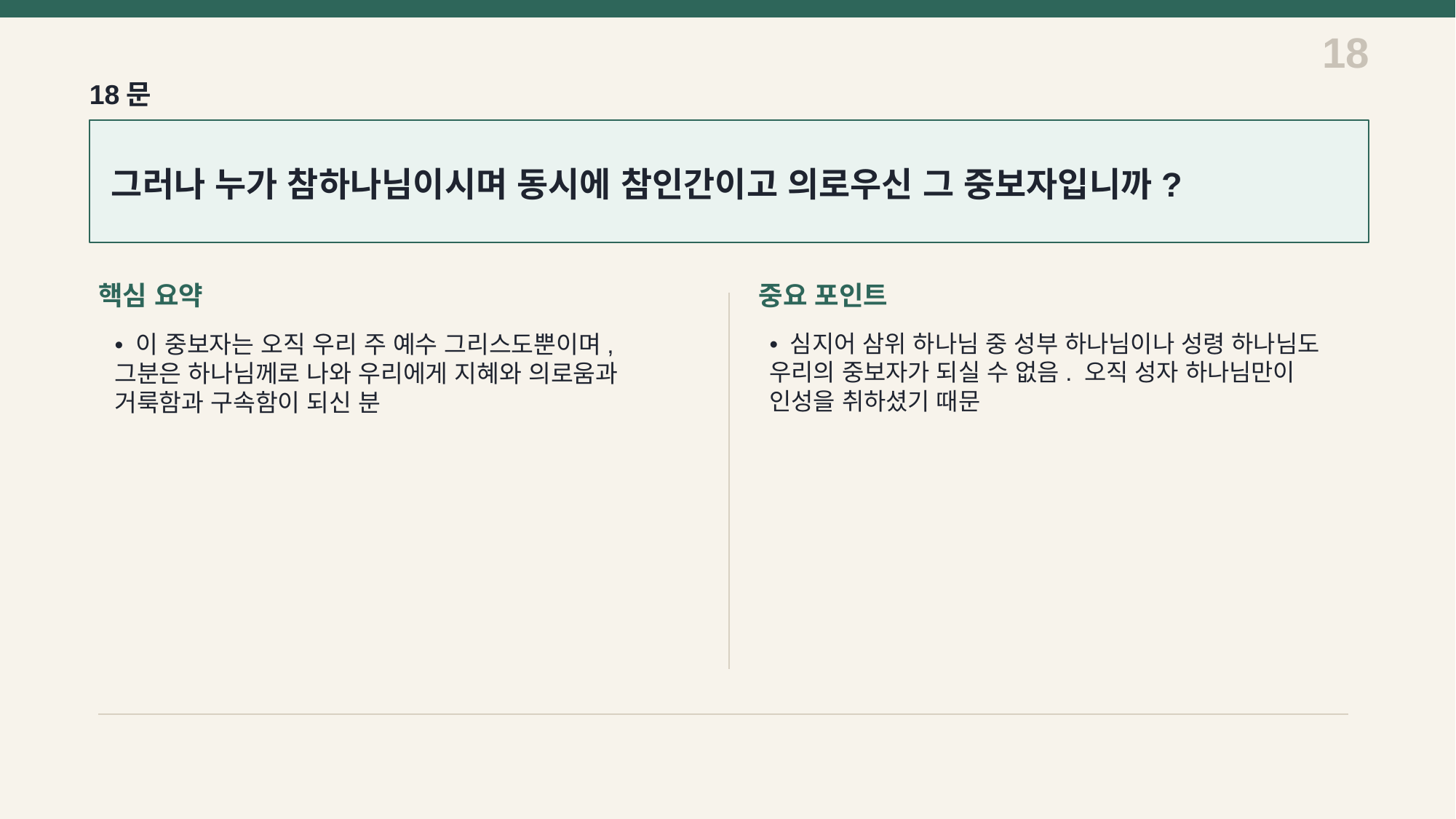

18
18문

그러나 누가 참하나님이시며 동시에 참인간이고 의로우신 그 중보자입니까?
핵심 요약
중요 포인트
• 이 중보자는 오직 우리 주 예수 그리스도뿐이며, 그분은 하나님께로 나와 우리에게 지혜와 의로움과 거룩함과 구속함이 되신 분
• 심지어 삼위 하나님 중 성부 하나님이나 성령 하나님도 우리의 중보자가 되실 수 없음. 오직 성자 하나님만이 인성을 취하셨기 때문